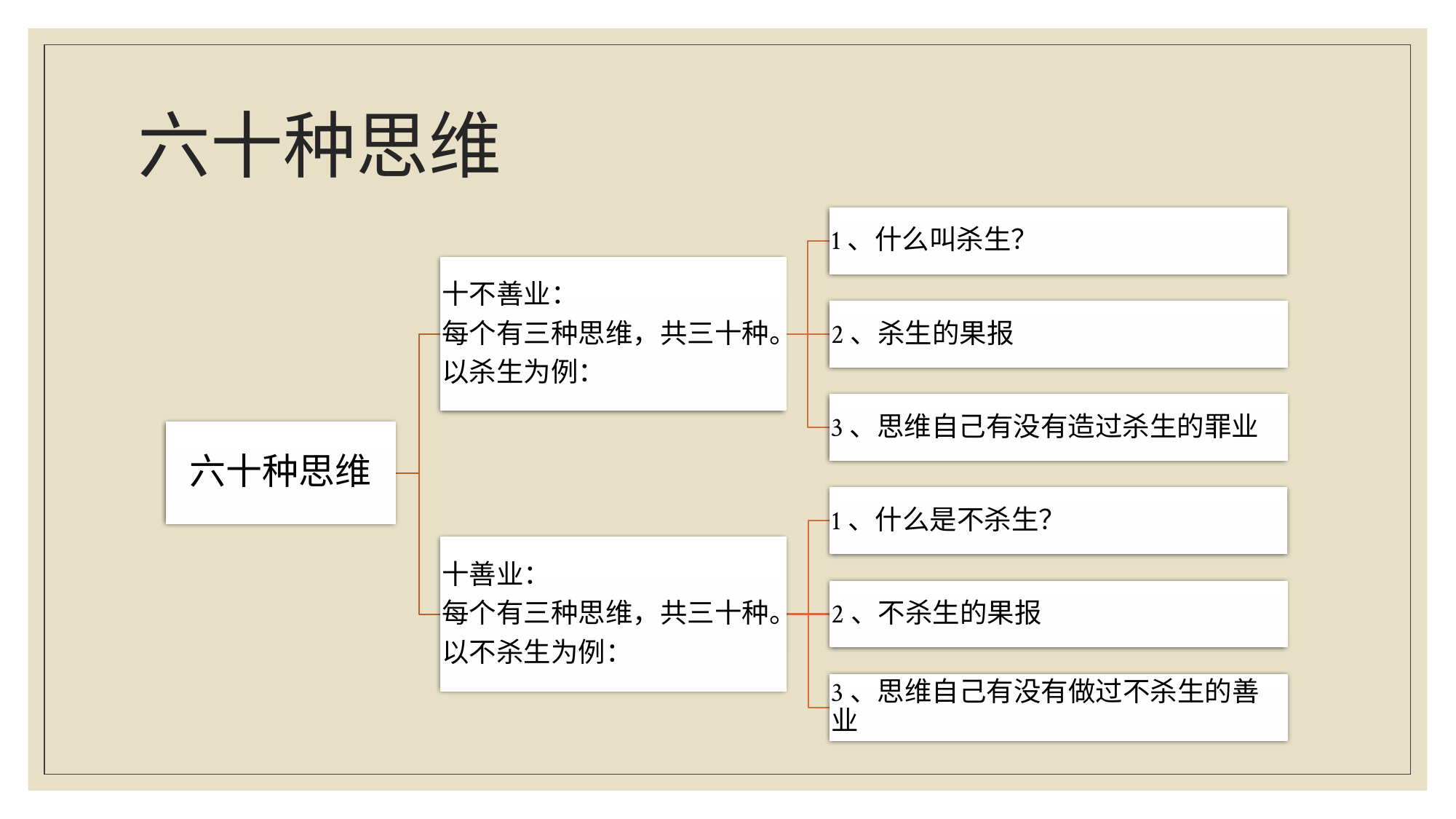

# 六十种思维
六十种思维
十不善业：
每个有三种思维，共三十种。
以杀生为例：
1、什么叫杀生？
2、杀生的果报
3、思维自己有没有造过杀生的罪业
十善业：
每个有三种思维，共三十种。
以不杀生为例：
1、什么是不杀生？
2、不杀生的果报
3、思维自己有没有做过不杀生的善业